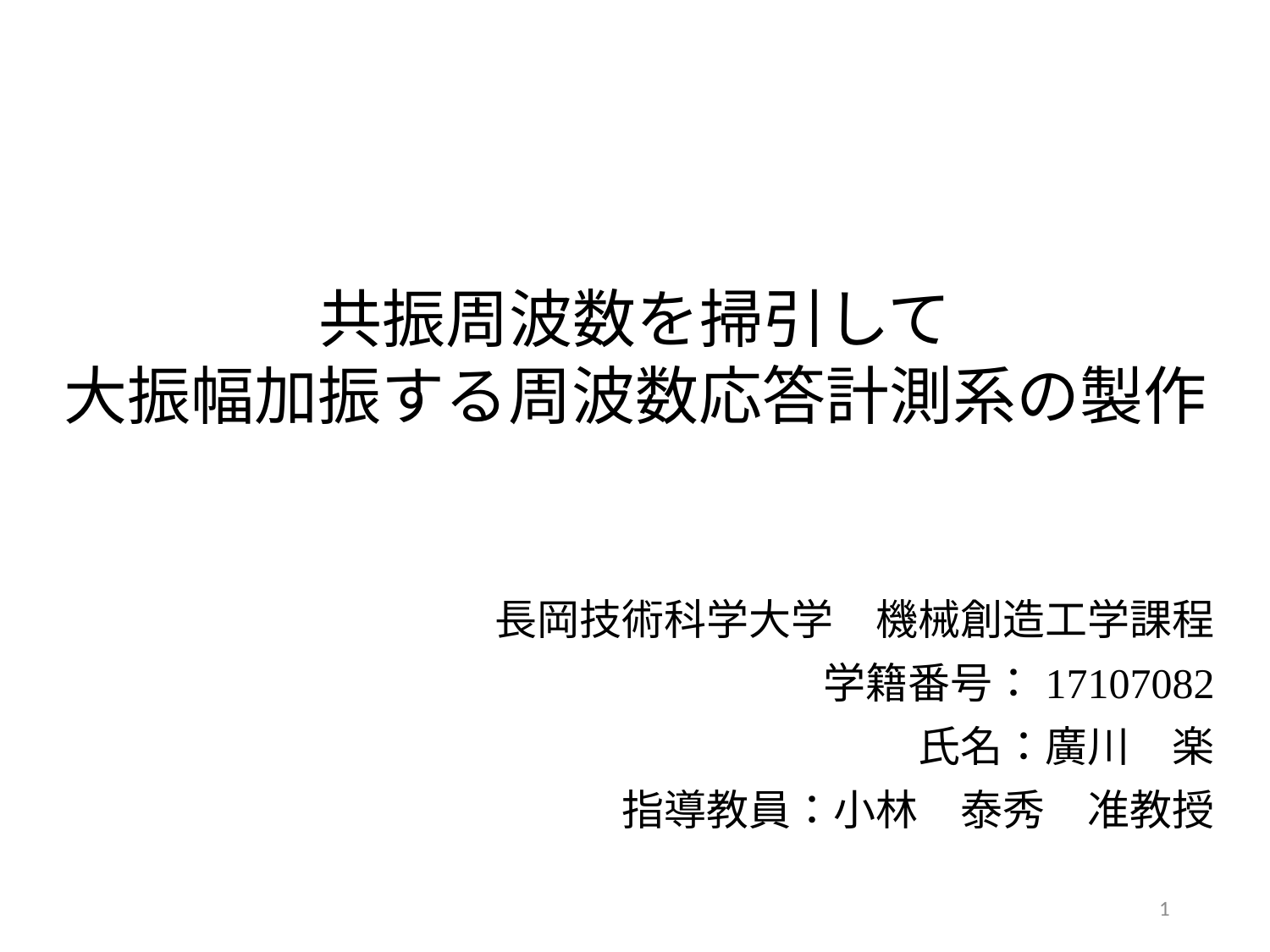

# 共振周波数を掃引して 大振幅加振する周波数応答計測系の製作
長岡技術科学大学　機械創造工学課程
学籍番号：17107082
氏名：廣川　楽
指導教員：小林　泰秀　准教授
1